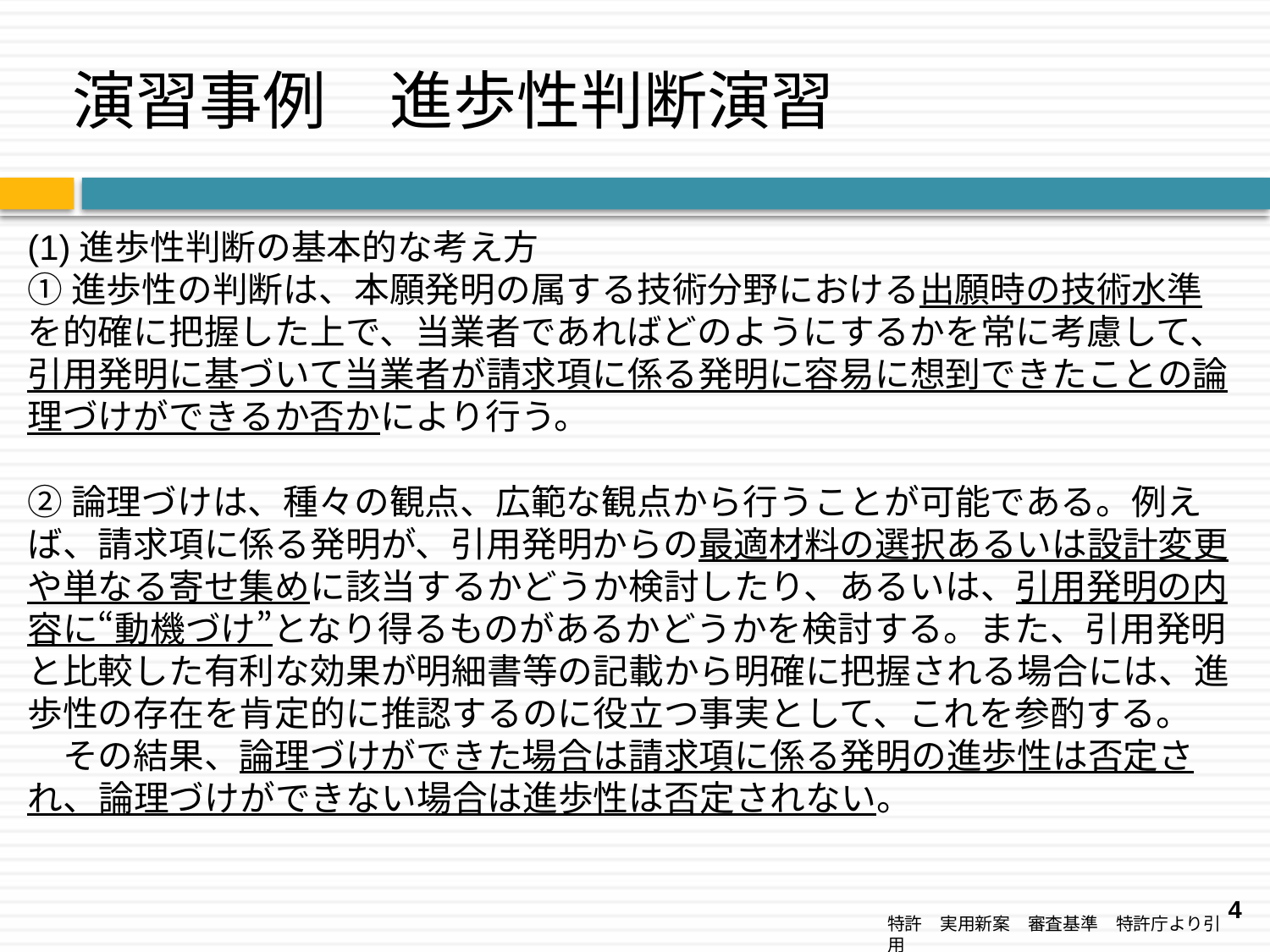

# 演習事例　進歩性判断演習
(1)進歩性判断の基本的な考え方
①進歩性の判断は、本願発明の属する技術分野における出願時の技術水準を的確に把握した上で、当業者であればどのようにするかを常に考慮して、引用発明に基づいて当業者が請求項に係る発明に容易に想到できたことの論理づけができるか否かにより行う。

②論理づけは、種々の観点、広範な観点から行うことが可能である。例えば、請求項に係る発明が、引用発明からの最適材料の選択あるいは設計変更や単なる寄せ集めに該当するかどうか検討したり、あるいは、引用発明の内容に“動機づけ”となり得るものがあるかどうかを検討する。また、引用発明と比較した有利な効果が明細書等の記載から明確に把握される場合には、進歩性の存在を肯定的に推認するのに役立つ事実として、これを参酌する。
　その結果、論理づけができた場合は請求項に係る発明の進歩性は否定され、論理づけができない場合は進歩性は否定されない。

4
特許　実用新案　審査基準　特許庁より引用